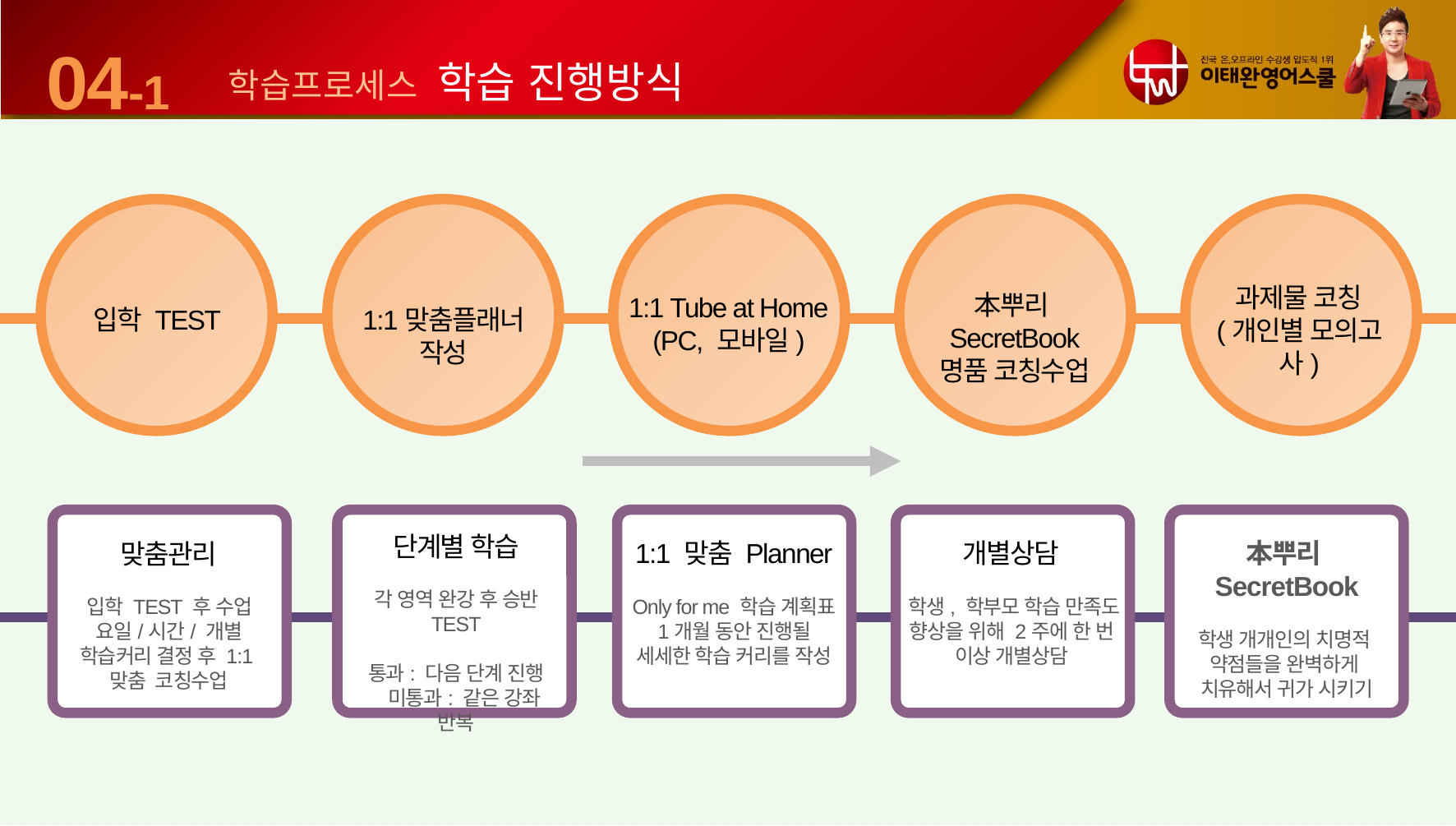

04-1
학습프로세스  학습 진행방식

과제물 코칭
(개인별 모의고사)
本뿌리SecretBook
명품 코칭수업
1:1 Tube at Home
(PC, 모바일)
입학 TEST
1:1맞춤플래너 작성

단계별 학습

각 영역 완강 후 승반 TEST

통과: 다음 단계 진행
   미통과: 같은 강좌  반복
맞춤관리

입학 TEST 후 수업 요일/시간/ 개별 학습커리 결정 후 1:1맞춤  코칭수업
1:1 맞춤 Planner

Only for me 학습 계획표
1개월 동안 진행될 세세한 학습 커리를 작성
개별상담

학생, 학부모 학습 만족도
향상을 위해 2주에 한 번
이상 개별상담
本뿌리SecretBook

학생 개개인의 치명적
약점들을 완벽하게
치유해서 귀가 시키기